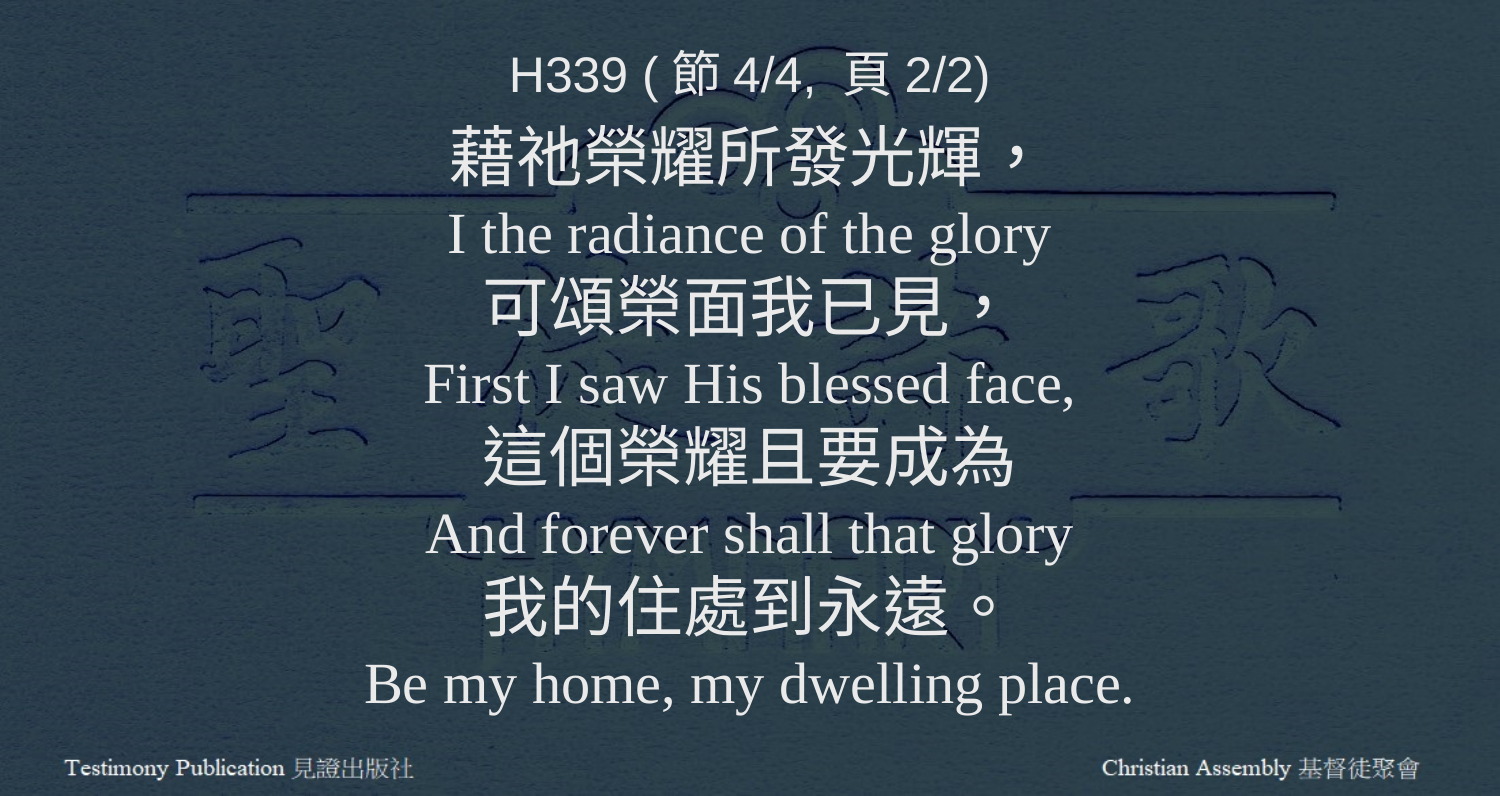

H339 (節4/4, 頁2/2)
藉祂榮耀所發光輝，
I the radiance of the glory
可頌榮面我已見，
First I saw His blessed face,
這個榮耀且要成為
And forever shall that glory
我的住處到永遠。
Be my home, my dwelling place.